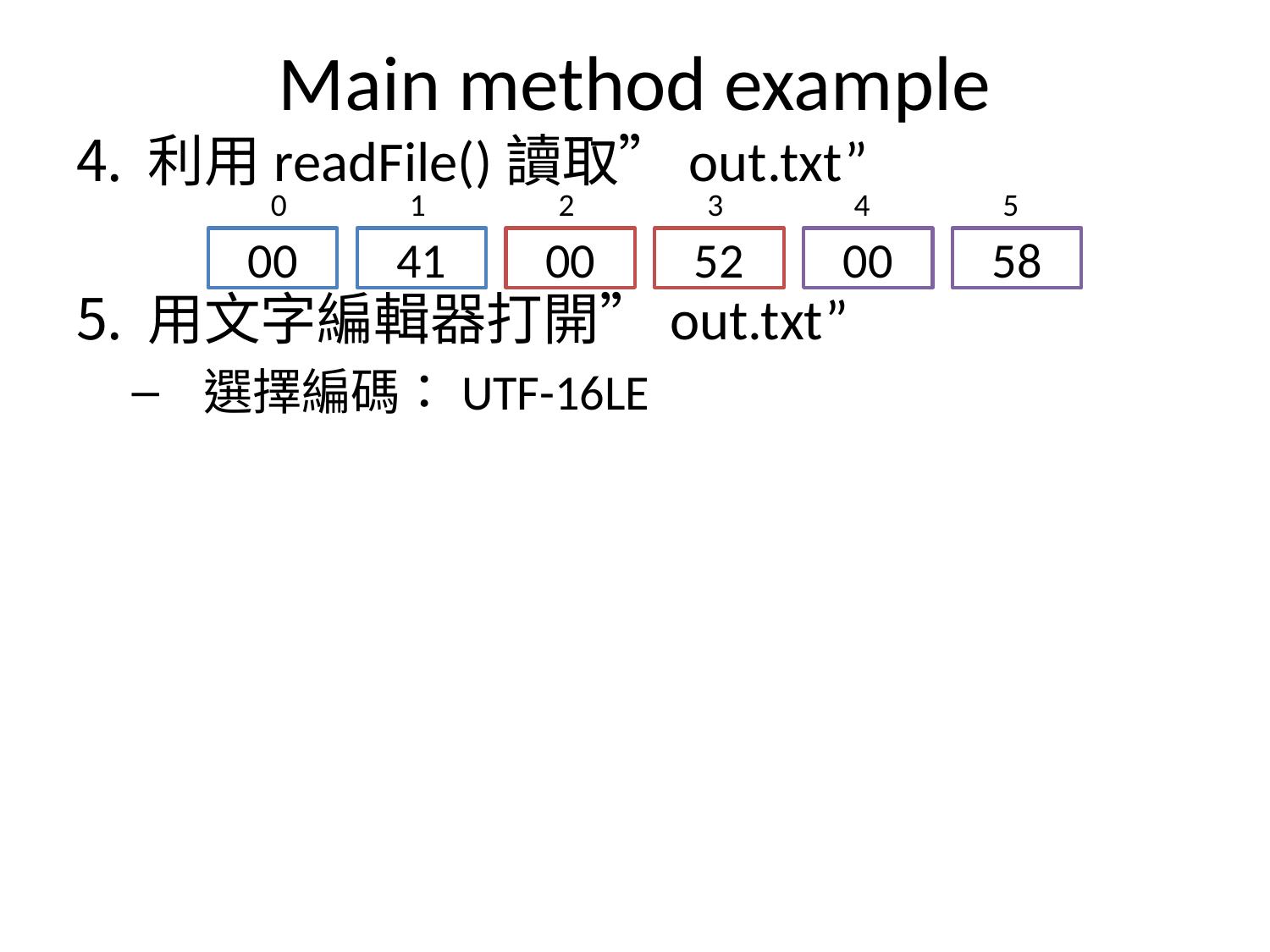

# Main method example
利用readFile()讀取”out.txt”

用文字編輯器打開”out.txt”
選擇編碼：UTF-16LE

0
1
2
3
4
5
00
41
00
52
00
58